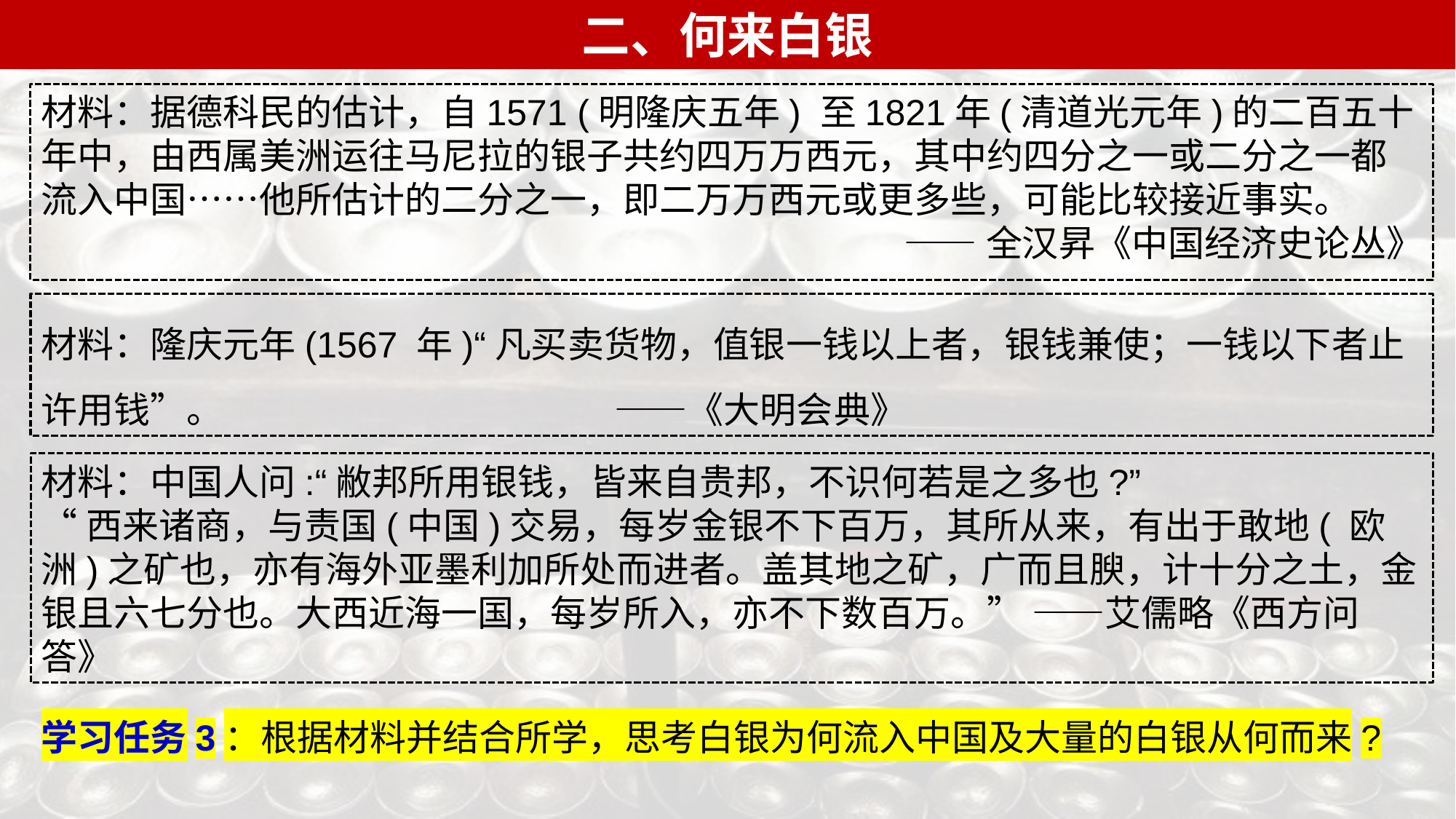

二、何来白银
材料：据德科民的估计，自1571 (明隆庆五年) 至1821年(清道光元年)的二百五十年中，由西属美洲运往马尼拉的银子共约四万万西元，其中约四分之一或二分之一都流入中国……他所估计的二分之一，即二万万西元或更多些，可能比较接近事实。
——全汉昇《中国经济史论丛》
材料：隆庆元年(1567 年)“凡买卖货物，值银一钱以上者，银钱兼使；一钱以下者止许用钱”。                                                ——《大明会典》
材料：中国人问:“敝邦所用银钱，皆来自贵邦，不识何若是之多也?”
“西来诸商，与责国(中国)交易，每岁金银不下百万，其所从来，有出于敢地( 欧洲)之矿也，亦有海外亚墨利加所处而进者。盖其地之矿，广而且腴，计十分之土，金银且六七分也。大西近海一国，每岁所入，亦不下数百万。” ——艾儒略《西方问答》
学习任务3：根据材料并结合所学，思考白银为何流入中国及大量的白银从何而来?